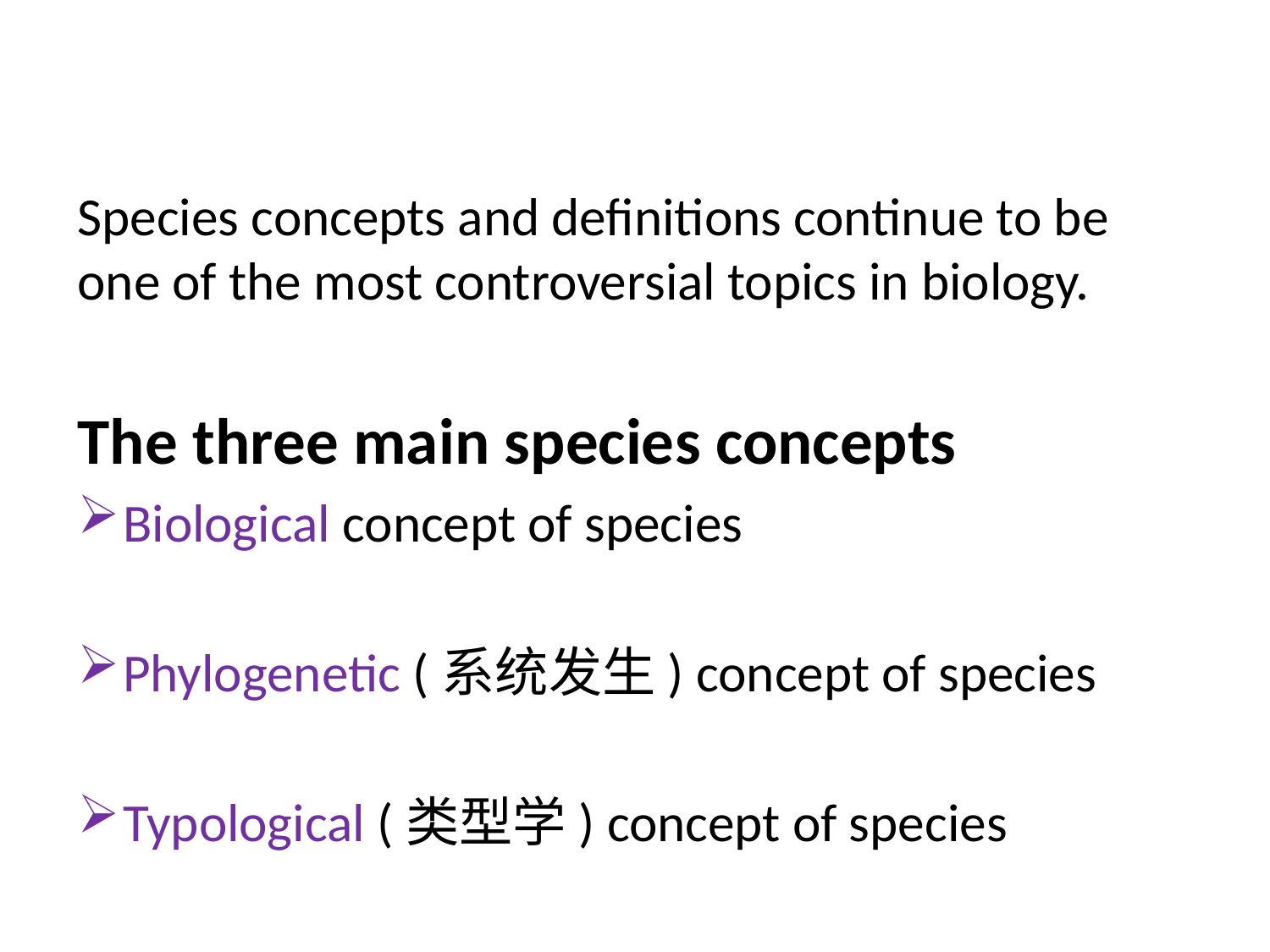

Species concepts and definitions continue to be one of the most controversial topics in biology.

The three main species concepts
Biological concept of species

Phylogenetic (系统发生) concept of species

Typological (类型学) concept of species